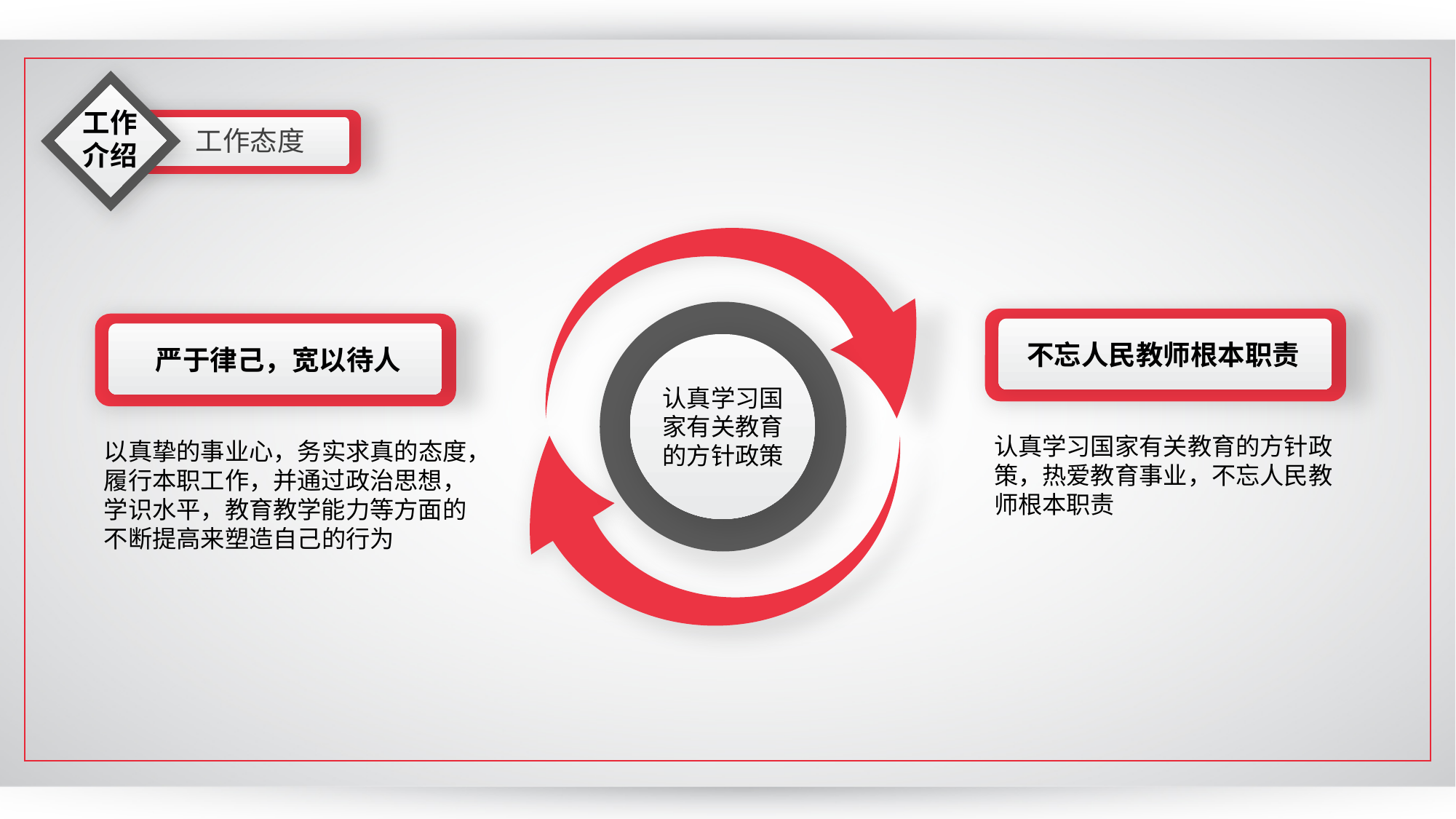

工作介绍

工作态度

不忘人民教师根本职责
严于律己，宽以待人
认真学习国家有关教育的方针政策
认真学习国家有关教育的方针政策，热爱教育事业，不忘人民教师根本职责
以真挚的事业心，务实求真的态度，履行本职工作，并通过政治思想，学识水平，教育教学能力等方面的不断提高来塑造自己的行为